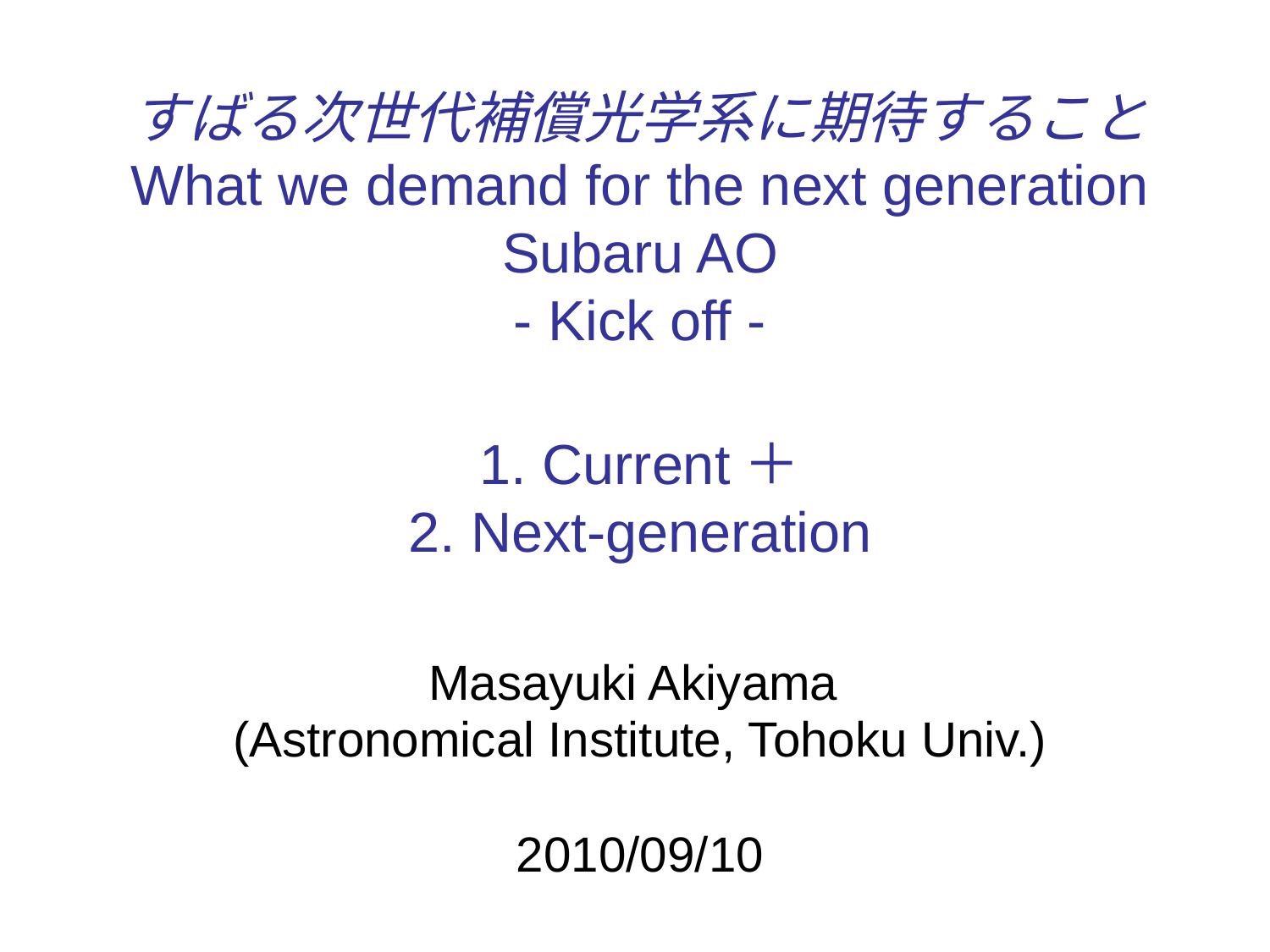

# すばる次世代補償光学系に期待すること What we demand for the next generation Subaru AO - Kick off - 1. Current＋ 2. Next-generation
Masayuki Akiyama
(Astronomical Institute, Tohoku Univ.)

2010/09/10